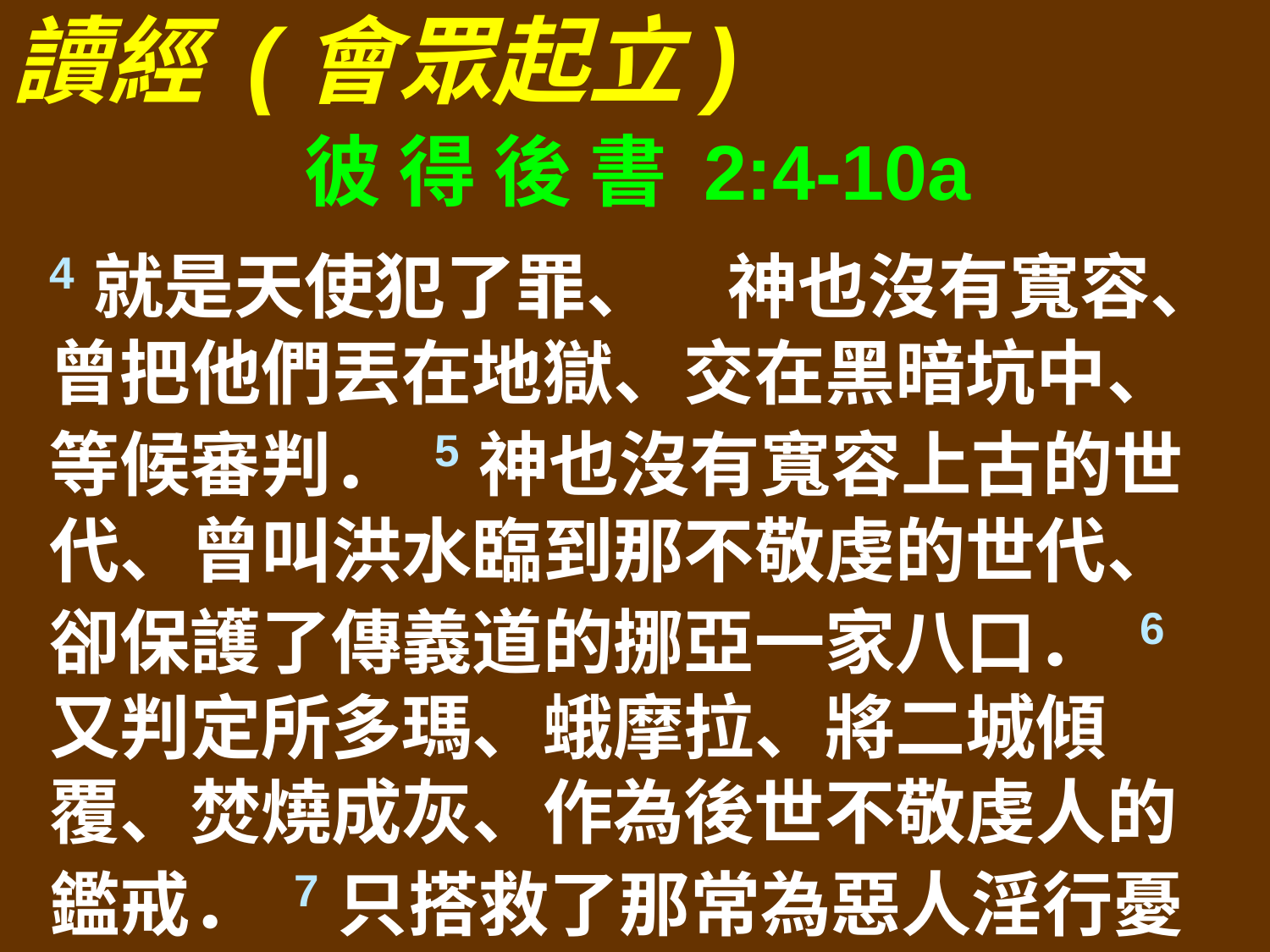

讀經 (會眾起立)
彼 得 後 書 2:4-10a
4就是天使犯了罪、　神也沒有寬容、曾把他們丟在地獄、交在黑暗坑中、等候審判． 5神也沒有寬容上古的世代、曾叫洪水臨到那不敬虔的世代、卻保護了傳義道的挪亞一家八口． 6又判定所多瑪、蛾摩拉、將二城傾覆、焚燒成灰、作為後世不敬虔人的鑑戒． 7只搭救了那常為惡人淫行憂傷的義人羅得．